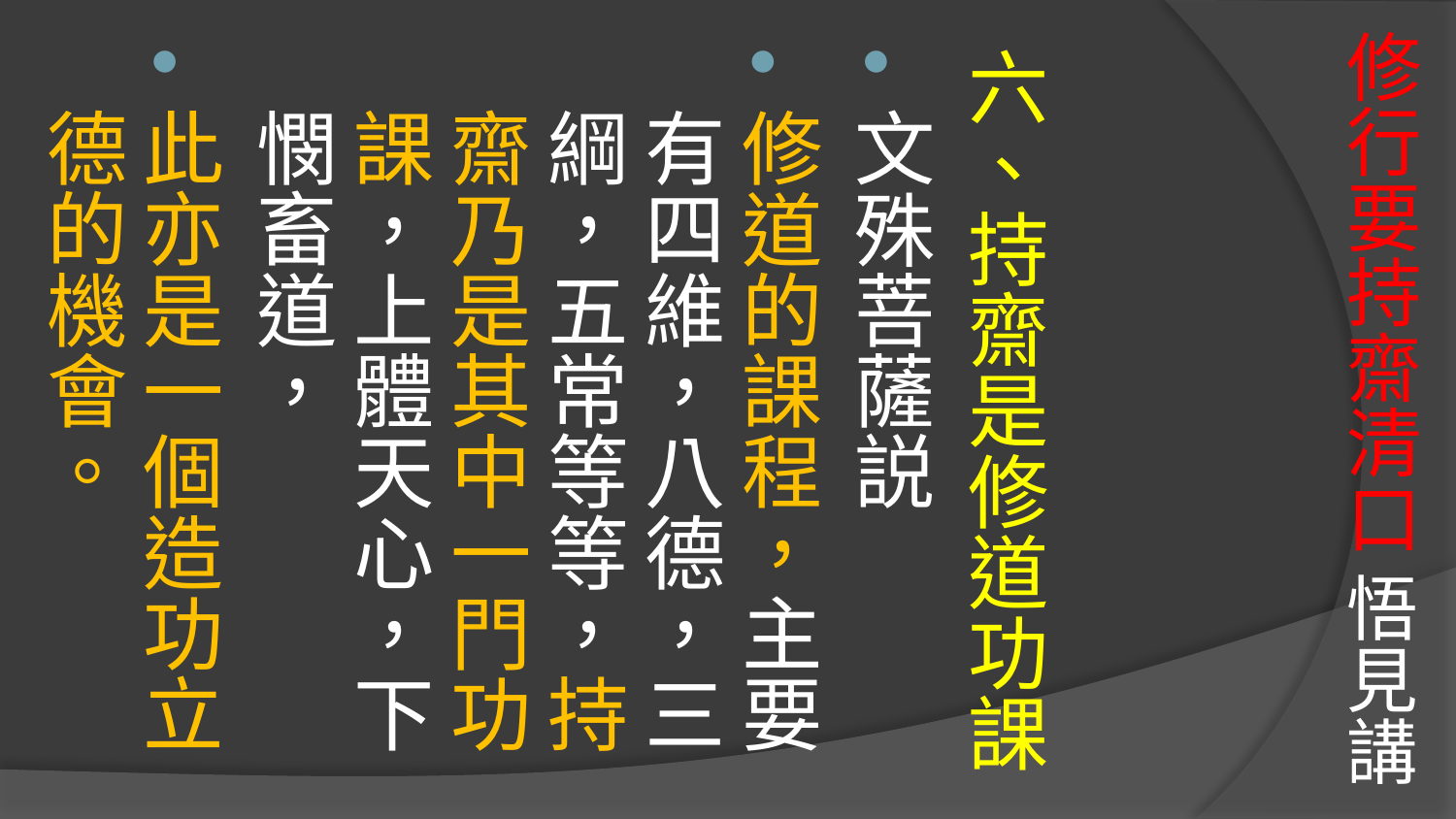

# 修行要持齋清口 悟見講
六、持齋是修道功課
文殊菩薩説
修道的課程，主要有四維，八德，三綱，五常等等，持齋乃是其中一門功課，上體天心，下憫畜道，
此亦是一個造功立德的機會。